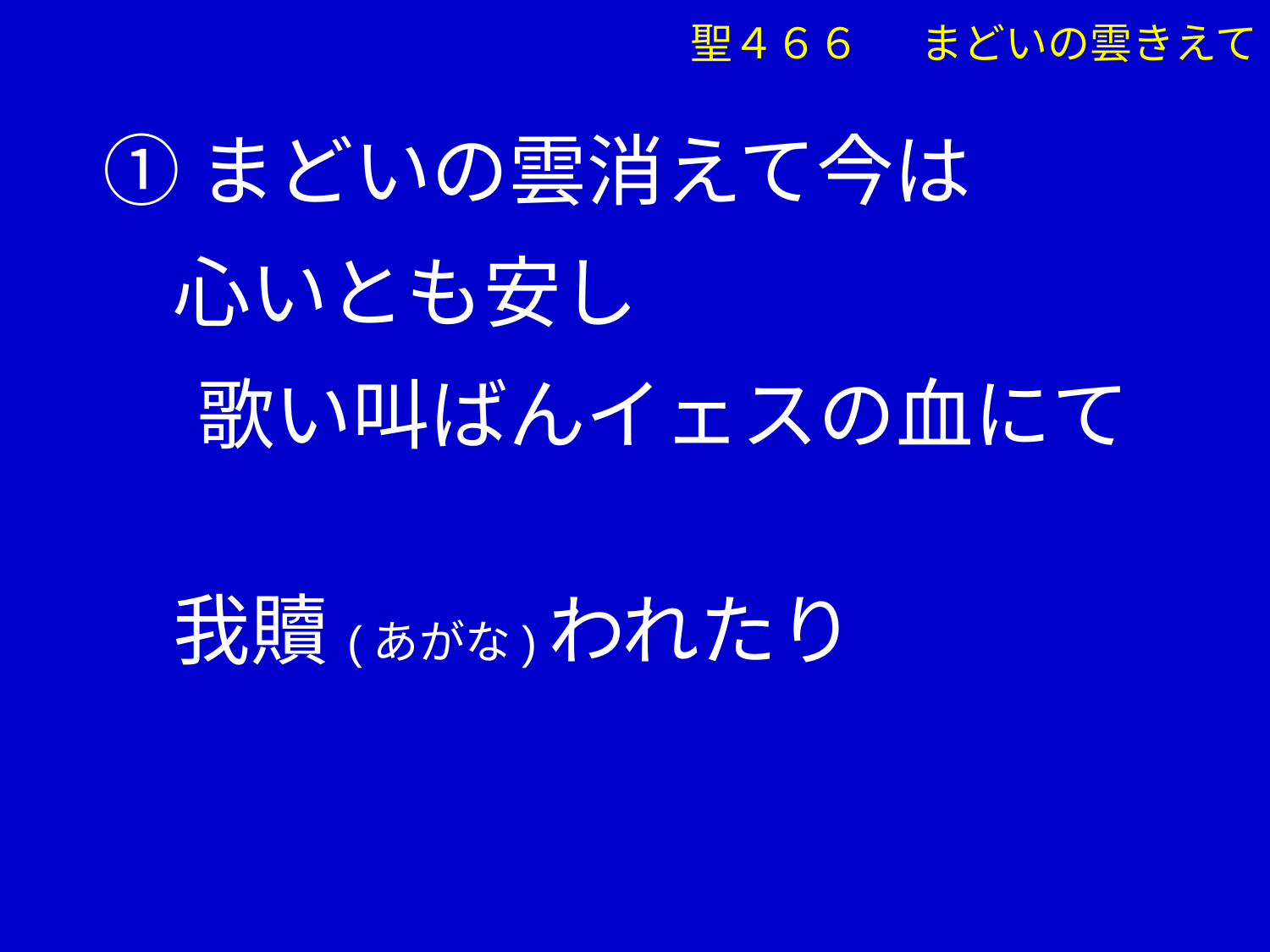

聖４６６  　まどいの雲きえて
①まどいの雲消えて今は
   心いとも安し
　 歌い叫ばんイェスの血にて
   我贖(あがな)われたり